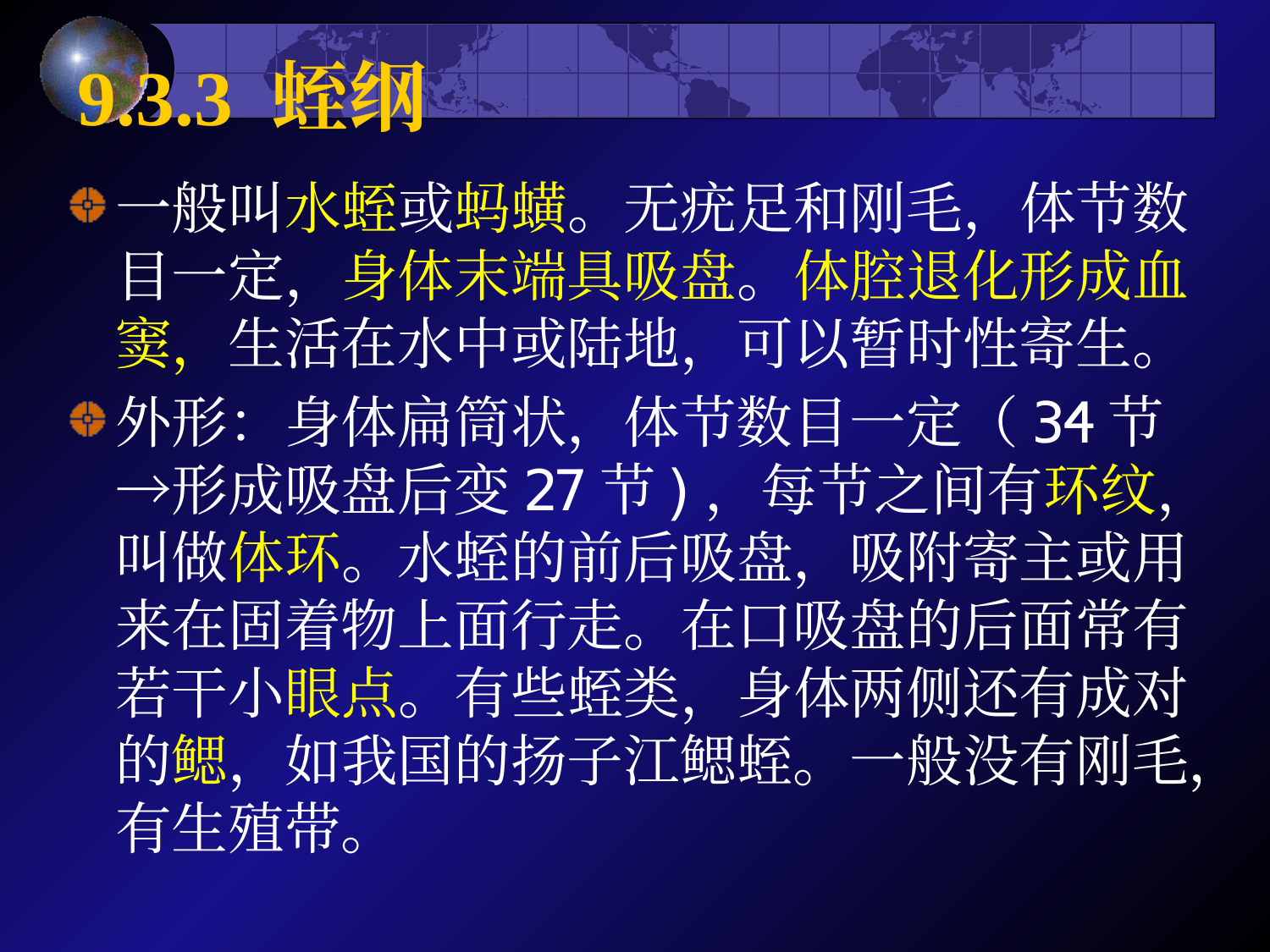

# 9.3.3 蛭纲
一般叫水蛭或蚂蟥。无疣足和刚毛，体节数目一定，身体末端具吸盘。体腔退化形成血窦，生活在水中或陆地，可以暂时性寄生。
外形：身体扁筒状，体节数目一定（34节→形成吸盘后变27节)，每节之间有环纹，叫做体环。水蛭的前后吸盘，吸附寄主或用来在固着物上面行走。在口吸盘的后面常有若干小眼点。有些蛭类，身体两侧还有成对的鳃，如我国的扬子江鳃蛭。一般没有刚毛，有生殖带。